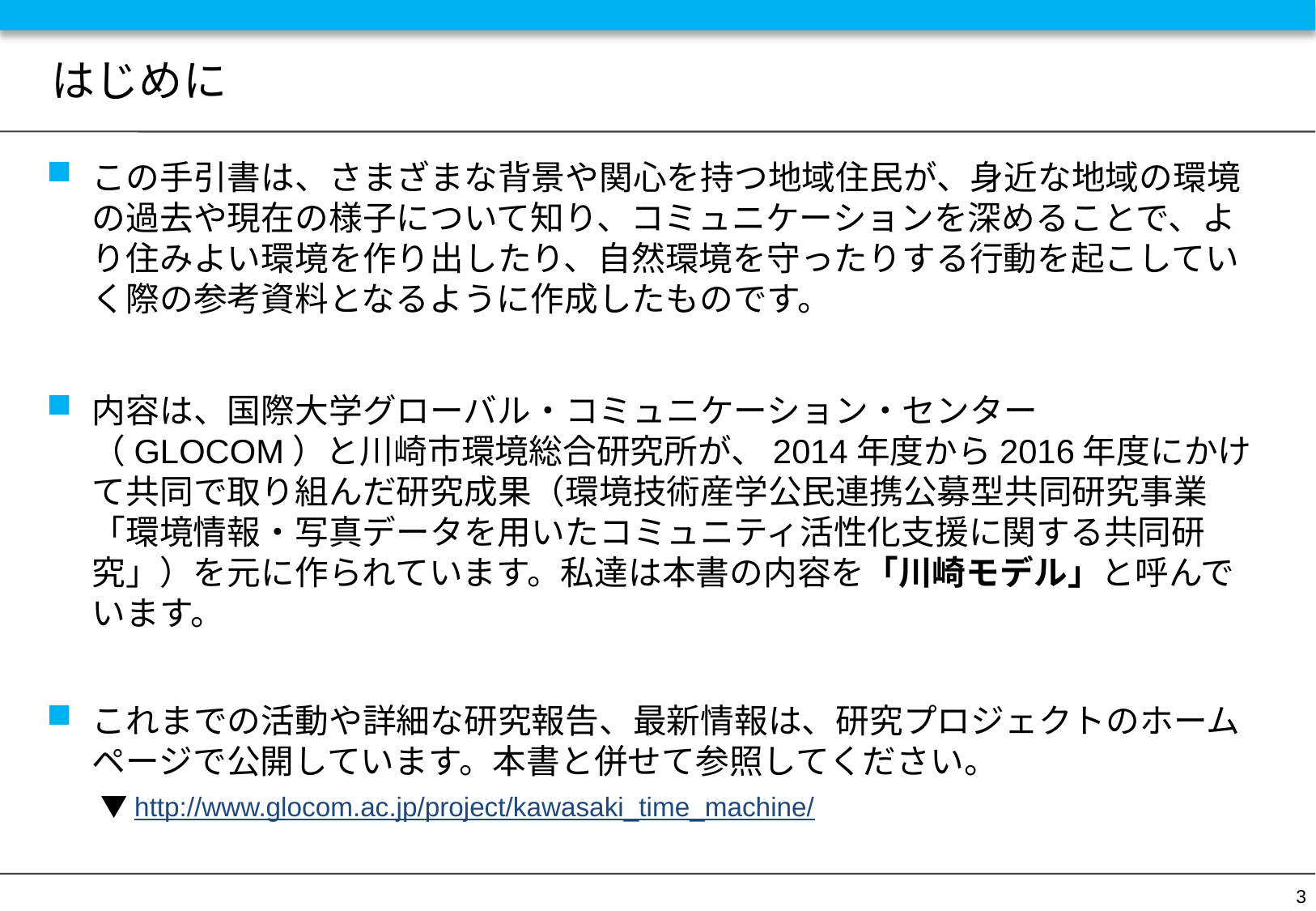

# はじめに
この手引書は、さまざまな背景や関心を持つ地域住民が、身近な地域の環境の過去や現在の様子について知り、コミュニケーションを深めることで、より住みよい環境を作り出したり、自然環境を守ったりする行動を起こしていく際の参考資料となるように作成したものです。

内容は、国際大学グローバル・コミュニケーション・センター（GLOCOM）と川崎市環境総合研究所が、2014年度から2016年度にかけて共同で取り組んだ研究成果（環境技術産学公民連携公募型共同研究事業「環境情報・写真データを用いたコミュニティ活性化支援に関する共同研究」）を元に作られています。私達は本書の内容を「川崎モデル」と呼んでいます。

これまでの活動や詳細な研究報告、最新情報は、研究プロジェクトのホームページで公開しています。本書と併せて参照してください。
　▼http://www.glocom.ac.jp/project/kawasaki_time_machine/
3